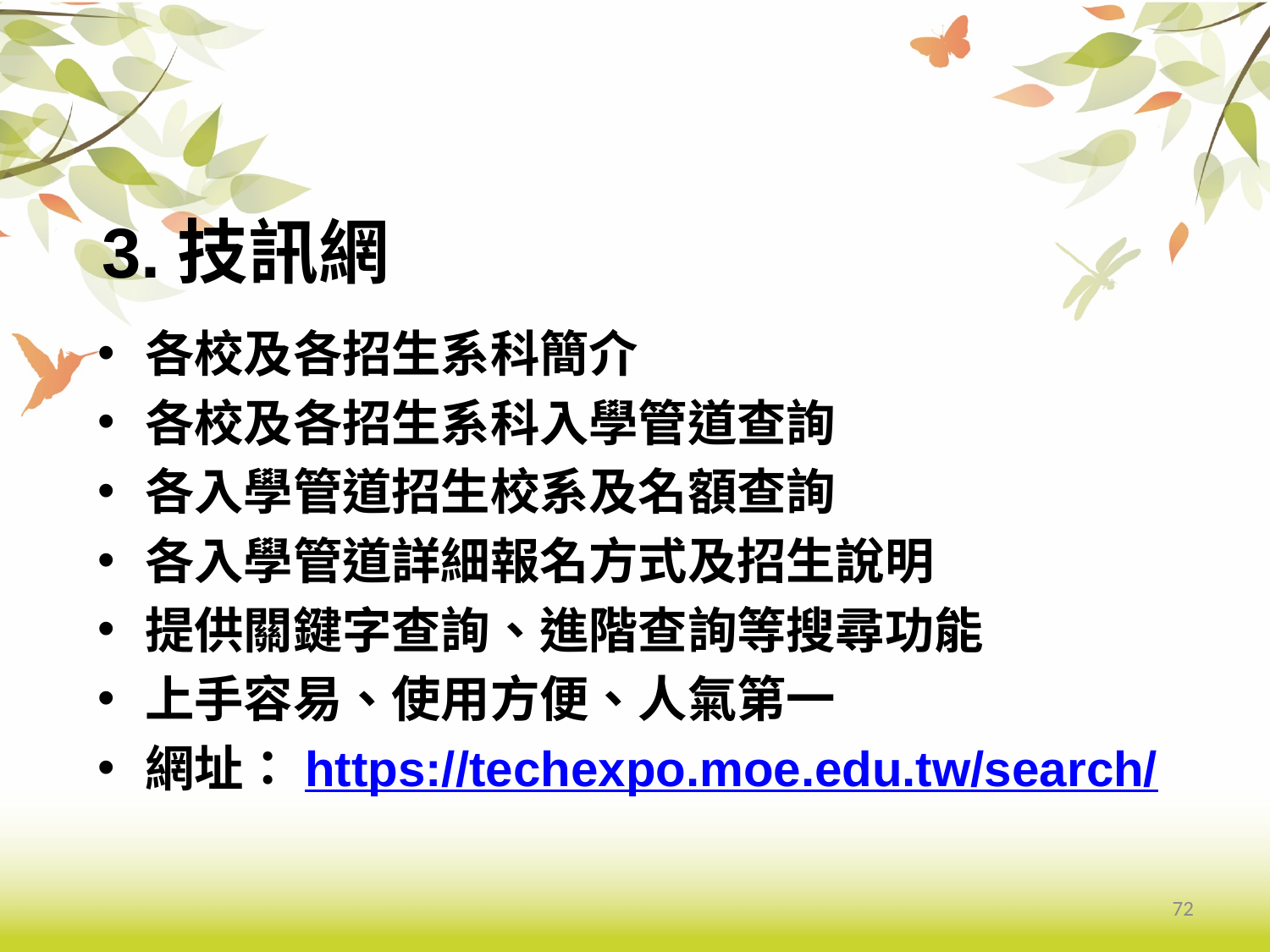

# 3.技訊網
各校及各招生系科簡介
各校及各招生系科入學管道查詢
各入學管道招生校系及名額查詢
各入學管道詳細報名方式及招生說明
提供關鍵字查詢、進階查詢等搜尋功能
上手容易、使用方便、人氣第一
網址：https://techexpo.moe.edu.tw/search/
72